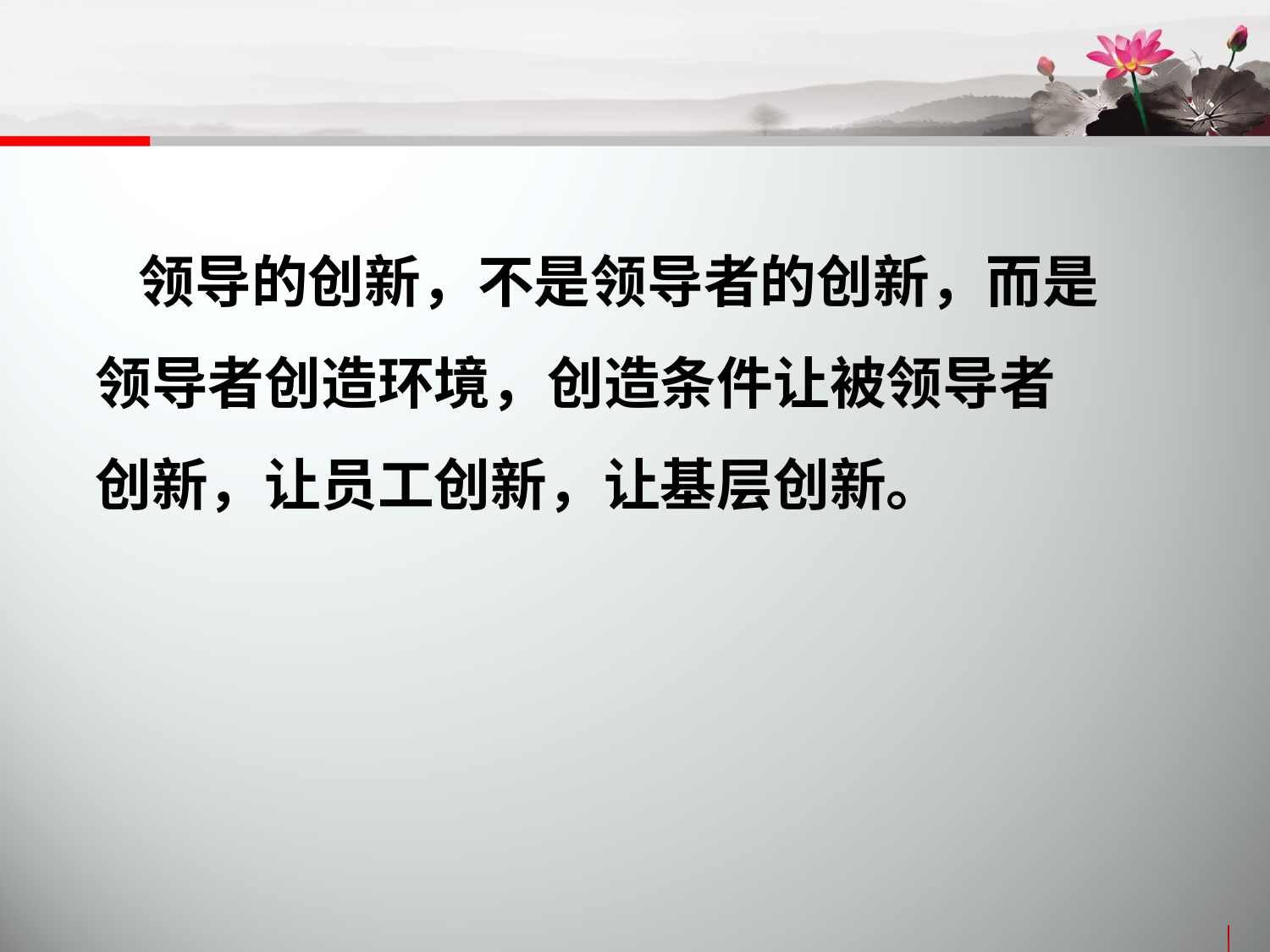

领导的创新，不是领导者的创新，而是领导者创造环境，创造条件让被领导者创新，让员工创新，让基层创新。